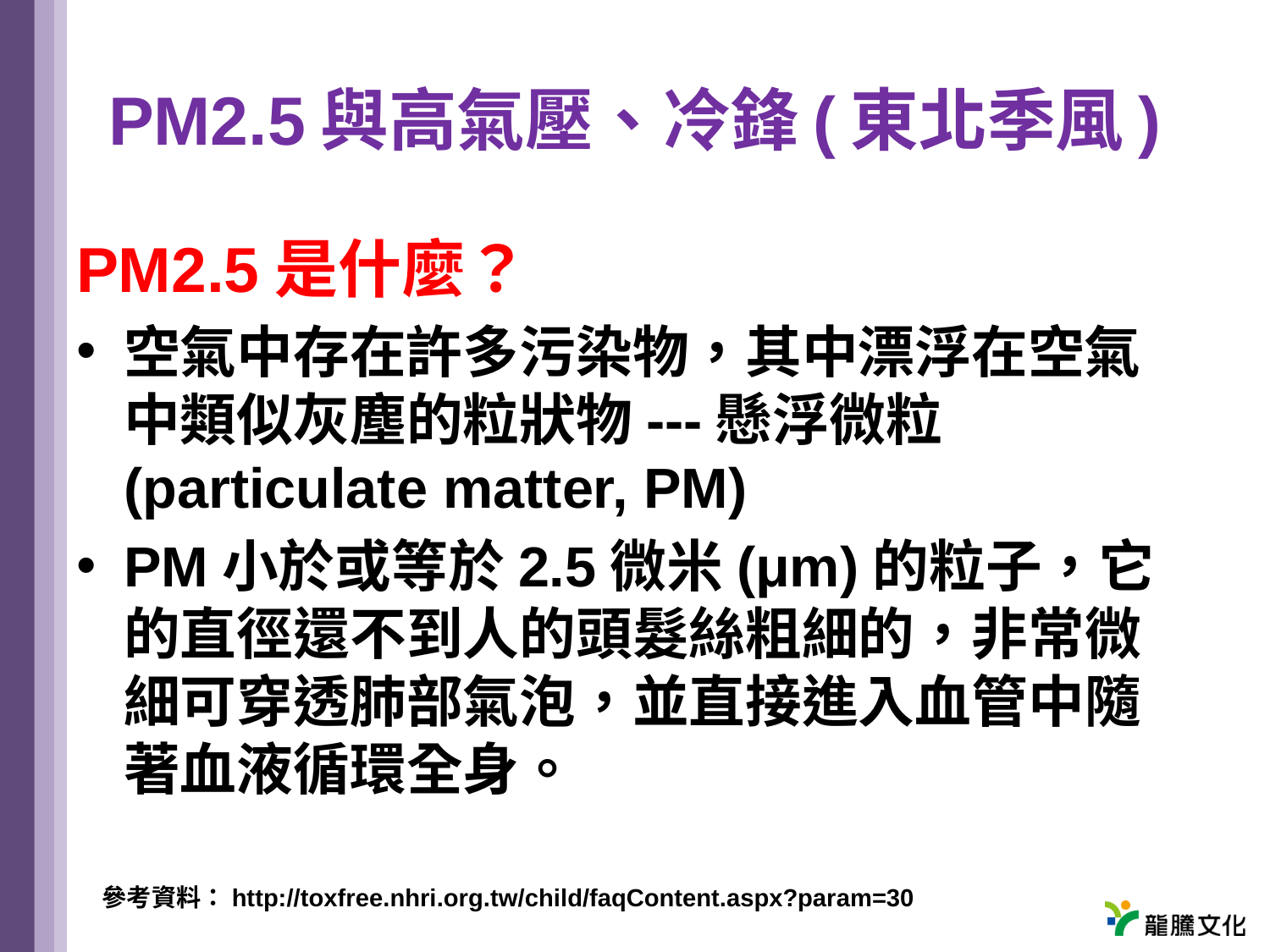

# PM2.5與高氣壓、冷鋒(東北季風)
PM2.5是什麼？
空氣中存在許多污染物，其中漂浮在空氣中類似灰塵的粒狀物---懸浮微粒(particulate matter, PM)
PM小於或等於2.5微米(μm)的粒子，它的直徑還不到人的頭髮絲粗細的，非常微細可穿透肺部氣泡，並直接進入血管中隨著血液循環全身。
參考資料：http://toxfree.nhri.org.tw/child/faqContent.aspx?param=30